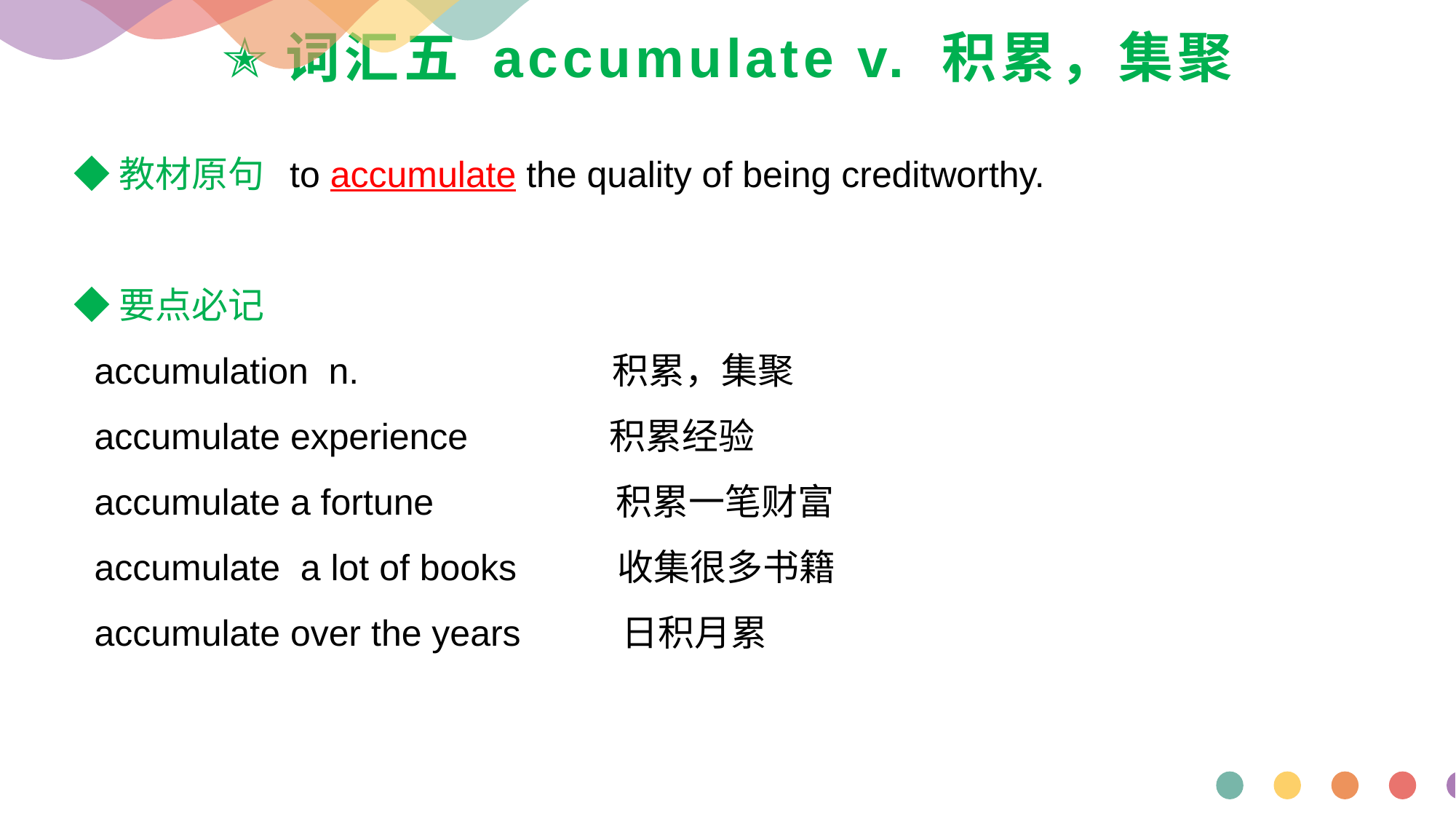

# ✭词汇五 accumulate v. 积累，集聚
◆教材原句  to accumulate the quality of being creditworthy.

◆要点必记
  accumulation  n.                        积累，集聚
  accumulate experience             积累经验
  accumulate a fortune                 积累一笔财富
  accumulate  a lot of books         收集很多书籍
  accumulate over the years         日积月累